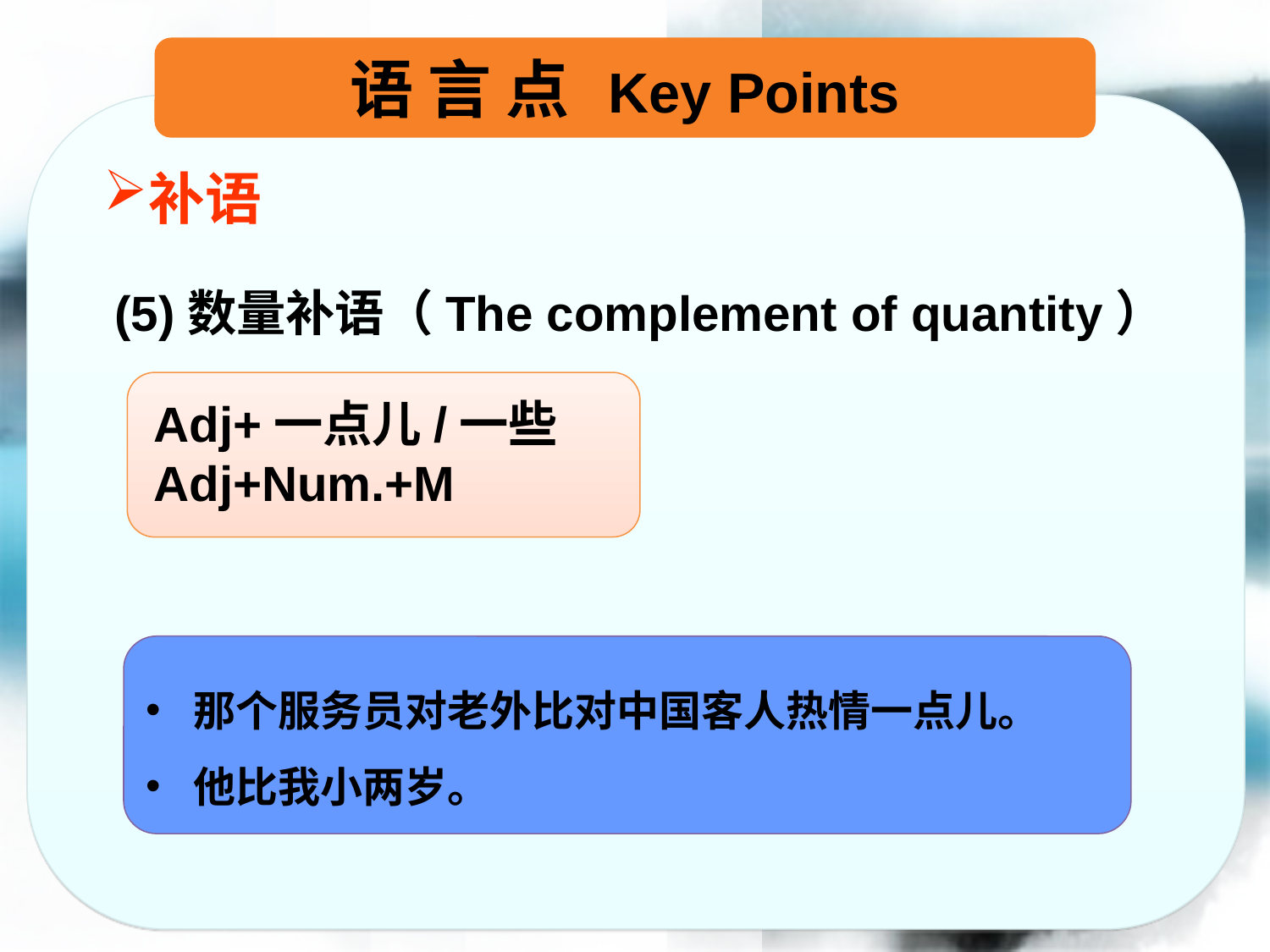

语 言 点  Key Points

补语
(5)数量补语（The complement of quantity）

Adj+一点儿/一些
Adj+Num.+M
那个服务员对老外比对中国客人热情一点儿。
他比我小两岁。